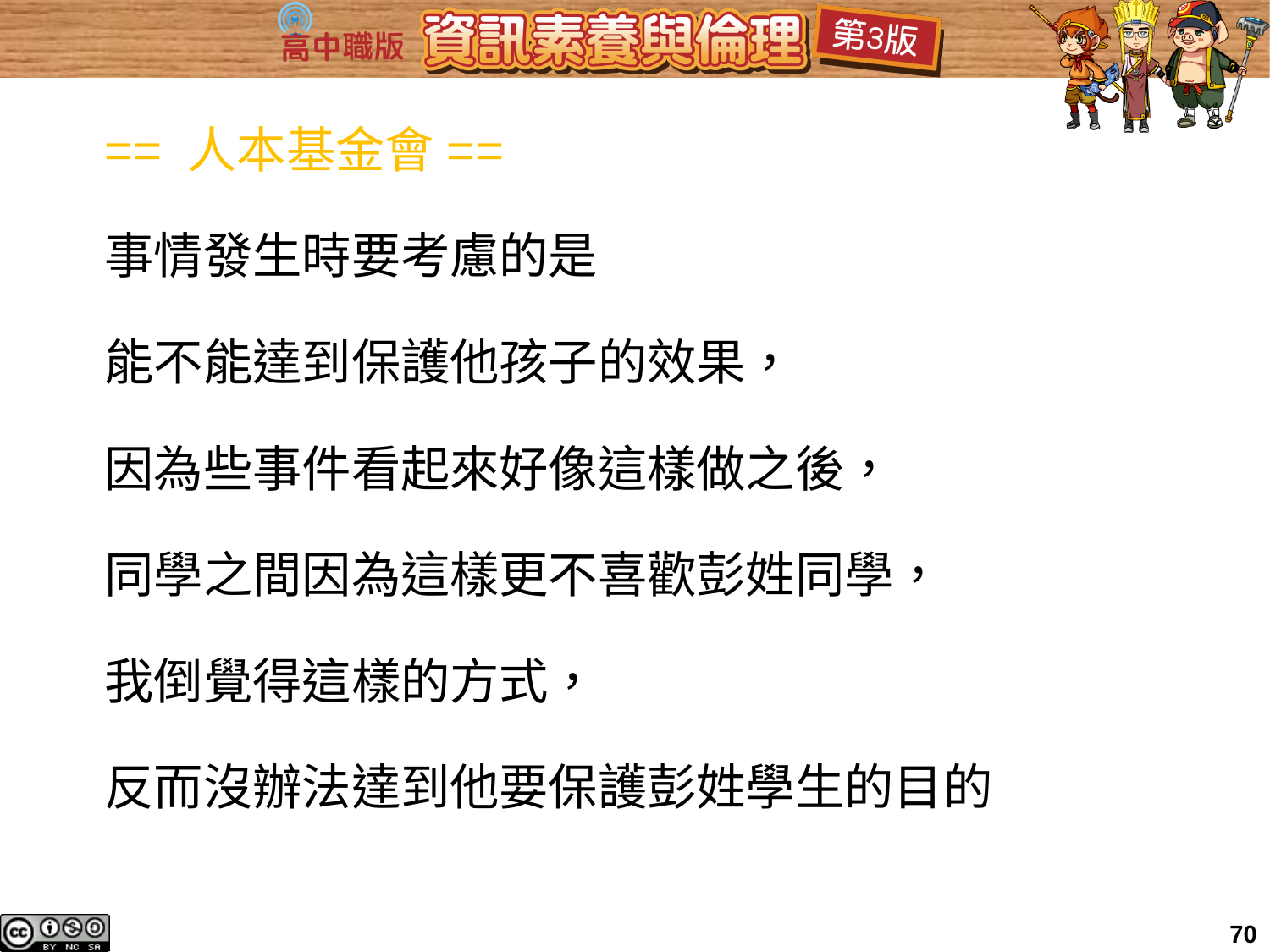

== 人本基金會==
事情發生時要考慮的是
能不能達到保護他孩子的效果，
因為些事件看起來好像這樣做之後，
同學之間因為這樣更不喜歡彭姓同學，
我倒覺得這樣的方式，
反而沒辦法達到他要保護彭姓學生的目的
70